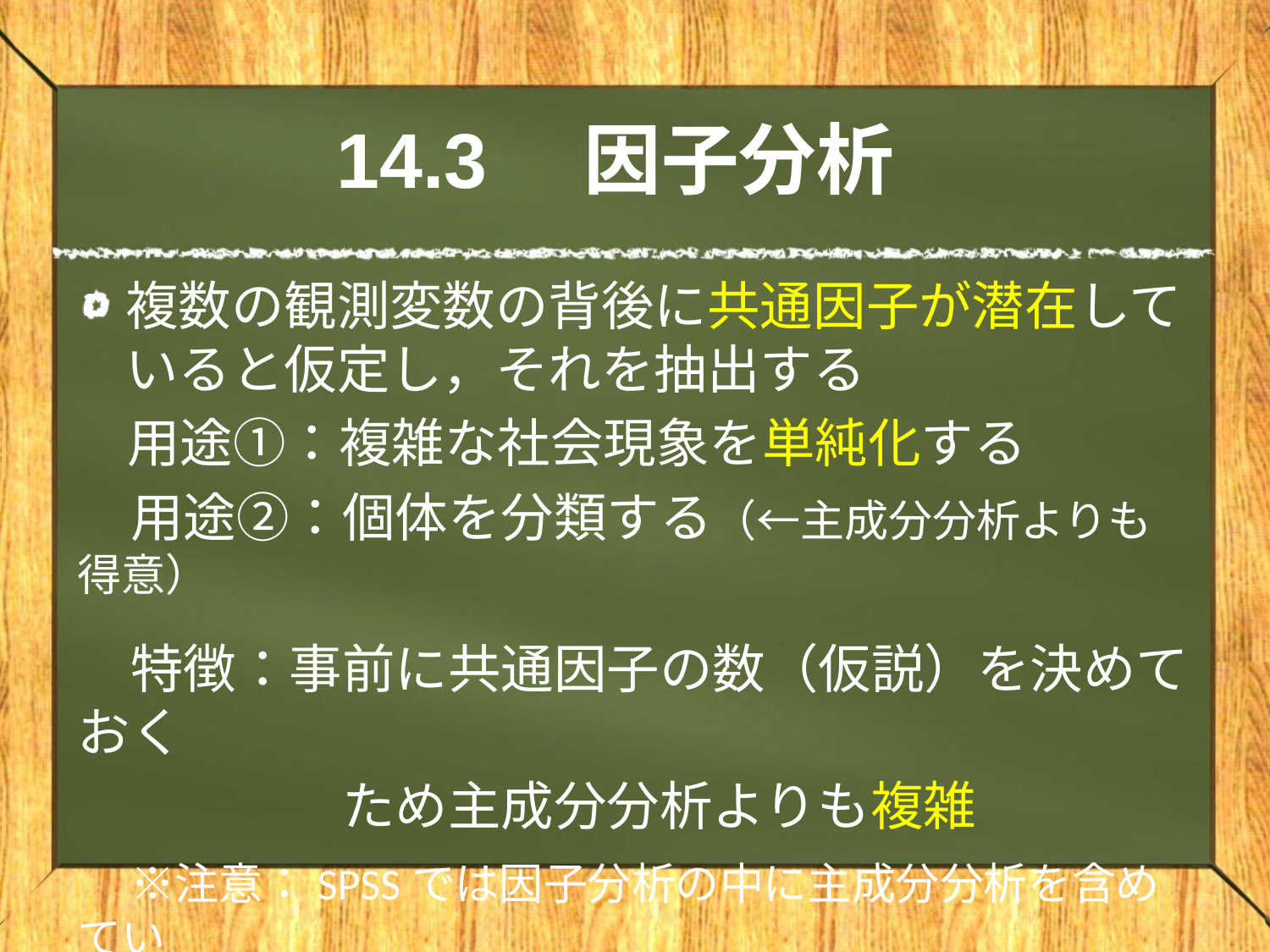

14.3　因子分析
複数の観測変数の背後に共通因子が潜在していると仮定し，それを抽出する
　用途①：複雑な社会現象を単純化する
　用途②：個体を分類する（←主成分分析よりも得意）

　特徴：事前に共通因子の数（仮説）を決めておく
　　　　　ため主成分分析よりも複雑
　※注意：SPSSでは因子分析の中に主成分分析を含めてい
　　　　　　るが両者は区別されるべき